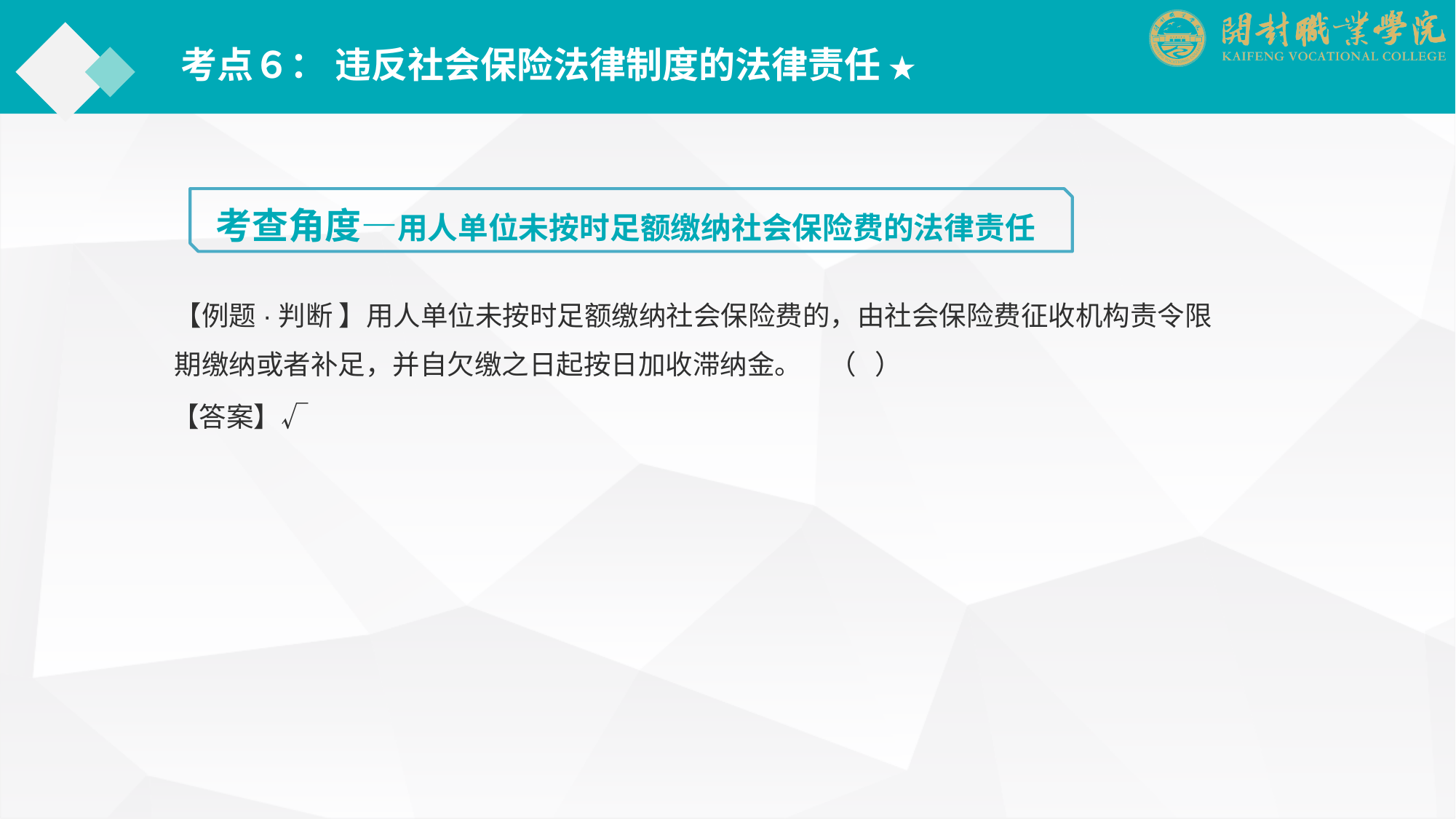

考点６： 违反社会保险法律制度的法律责任 ★

考查角度—用人单位未按时足额缴纳社会保险费的法律责任
【例题·判断 】用人单位未按时足额缴纳社会保险费的，由社会保险费征收机构责令限期缴纳或者补足，并自欠缴之日起按日加收滞纳金。	（   ）
【答案】√